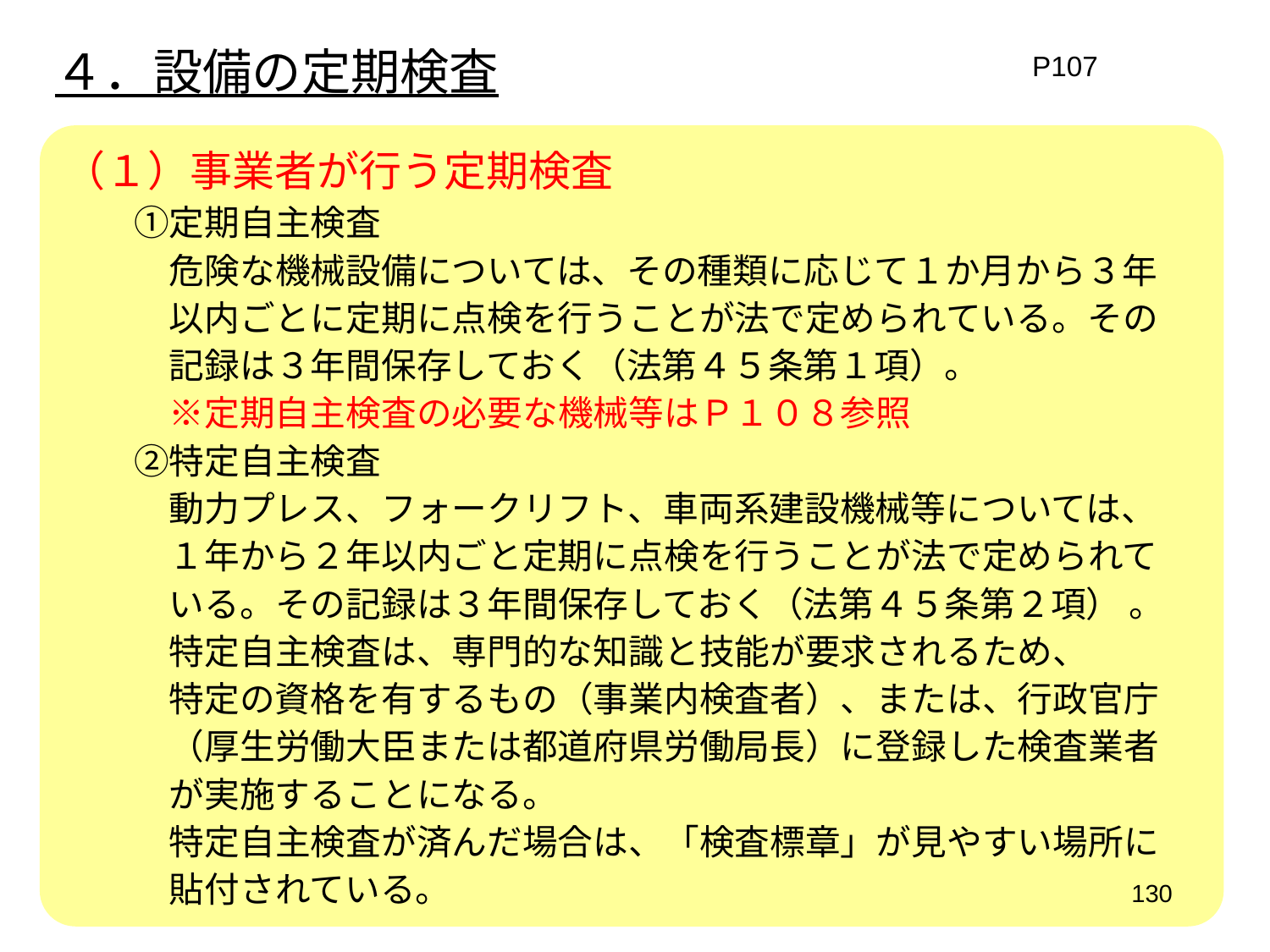

４．設備の定期検査
P107
（１）事業者が行う定期検査
　　①定期自主検査
　　　危険な機械設備については、その種類に応じて１か月から３年
　　　以内ごとに定期に点検を行うことが法で定められている。その
　　　記録は３年間保存しておく（法第４５条第１項）。
　　　※定期自主検査の必要な機械等はＰ１０８参照
　　②特定自主検査
　　　動力プレス、フォークリフト、車両系建設機械等については、
　　　１年から２年以内ごと定期に点検を行うことが法で定められて
　　　いる。その記録は３年間保存しておく（法第４５条第２項） 。
　　　特定自主検査は、専門的な知識と技能が要求されるため、
　　　特定の資格を有するもの（事業内検査者）、または、行政官庁
　　　（厚生労働大臣または都道府県労働局長）に登録した検査業者
　　　が実施することになる。
　　　特定自主検査が済んだ場合は、「検査標章」が見やすい場所に
　　　貼付されている。

130